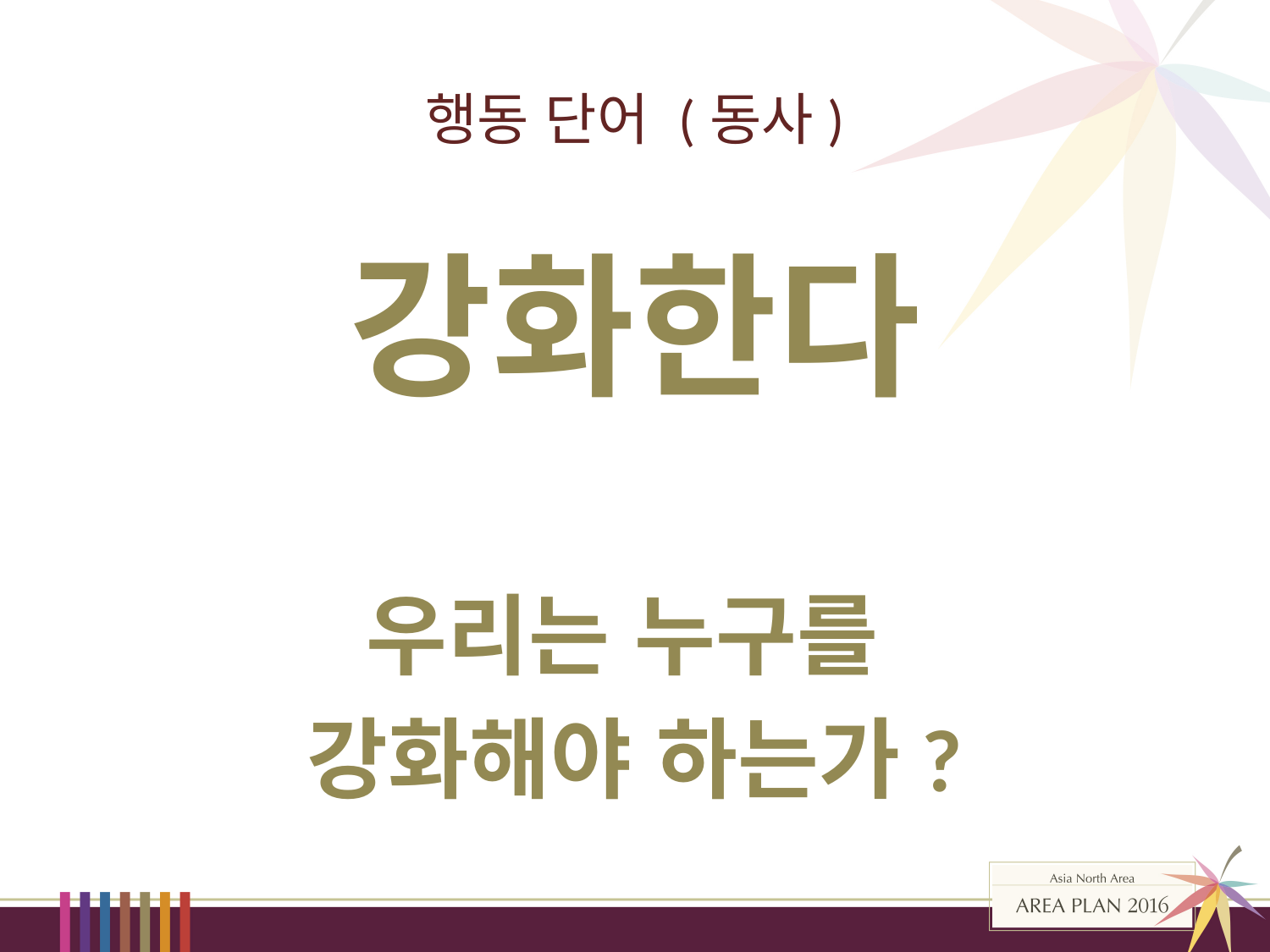

# 행동 단어 (동사)
강화한다

우리는 누구를
강화해야 하는가?